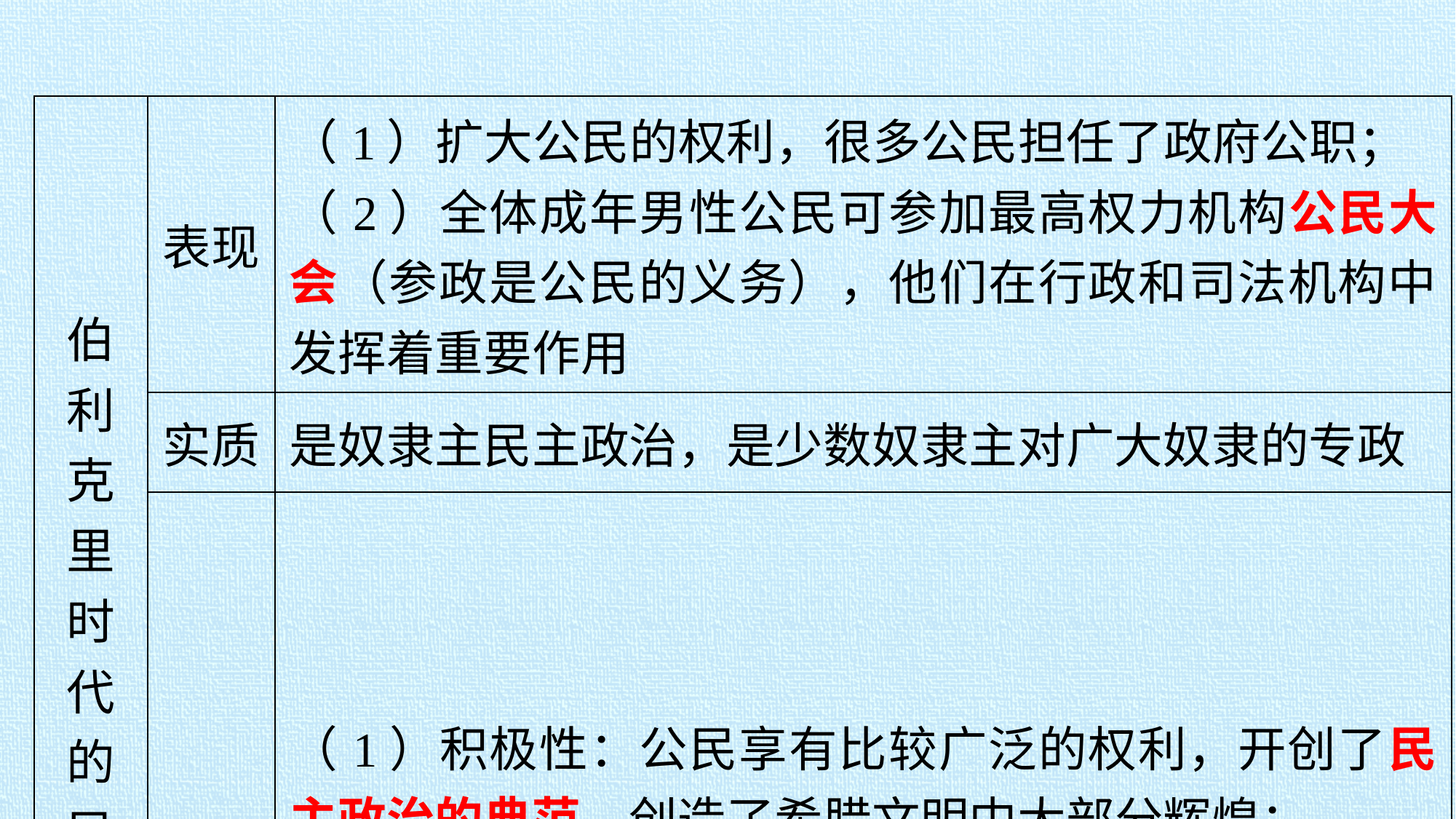

| 伯利克 里时代 的民主 政治 | 表现 | （1）扩大公民的权利，很多公民担任了政府公职； （2）全体成年男性公民可参加最高权力机构公民大会（参政是公民的义务），他们在行政和司法机构中发挥着重要作用 |
| --- | --- | --- |
|  | 实质 | 是奴隶主民主政治，是少数奴隶主对广大奴隶的专政 |
|  | 评价 | （1）积极性：公民享有比较广泛的权利，开创了民主政治的典范，创造了希腊文明中大部分辉煌； （2）局限性：民主原则仅适用于雅典的全体成年男性公民，众多的妇女、奴隶和外邦人都被排斥在民主政治之外 |